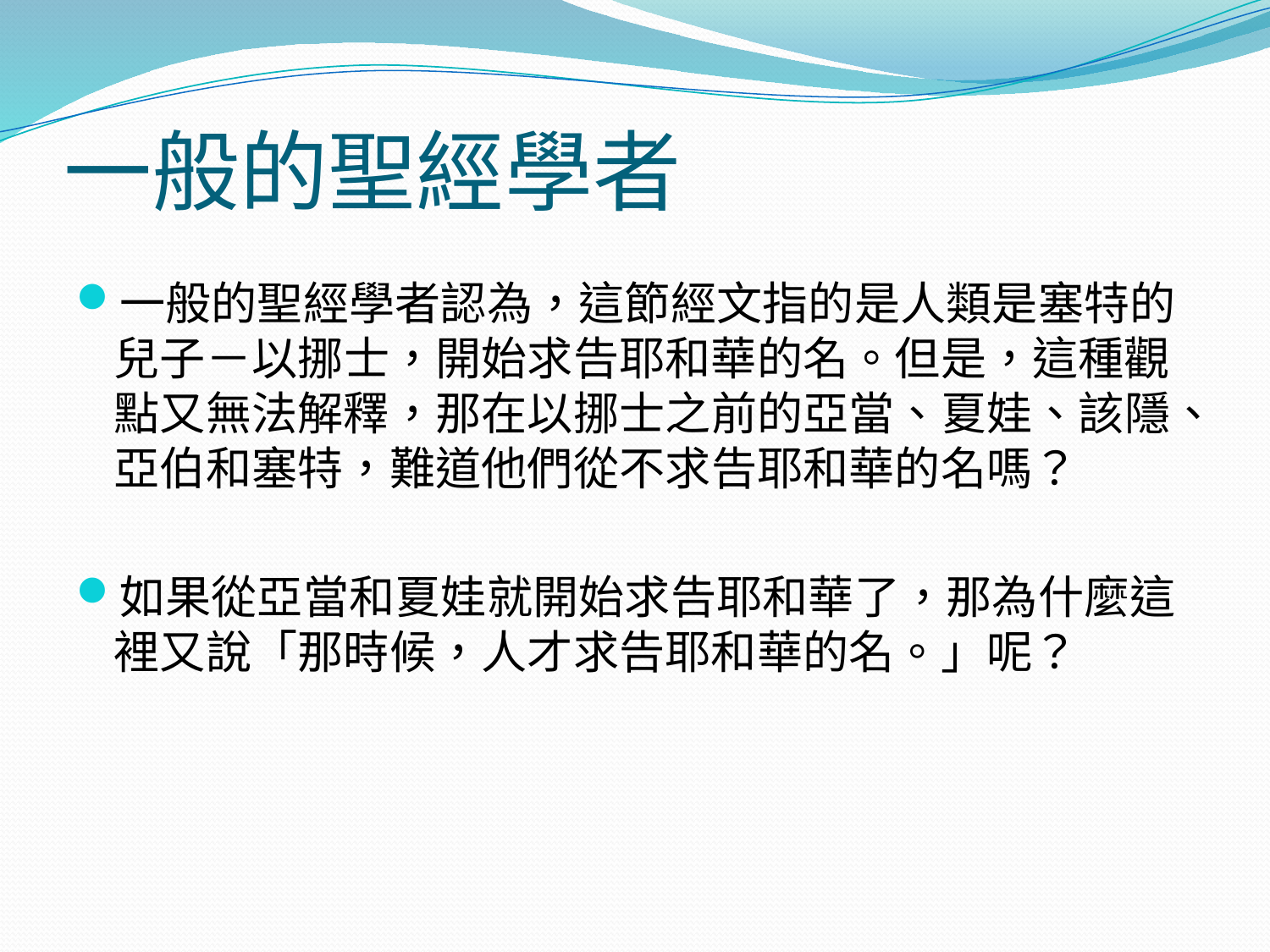

# 一般的聖經學者
一般的聖經學者認為，這節經文指的是人類是塞特的兒子－以挪士，開始求告耶和華的名。但是，這種觀點又無法解釋，那在以挪士之前的亞當、夏娃、該隱、亞伯和塞特，難道他們從不求告耶和華的名嗎？

如果從亞當和夏娃就開始求告耶和華了，那為什麼這裡又說「那時候，人才求告耶和華的名。」呢？